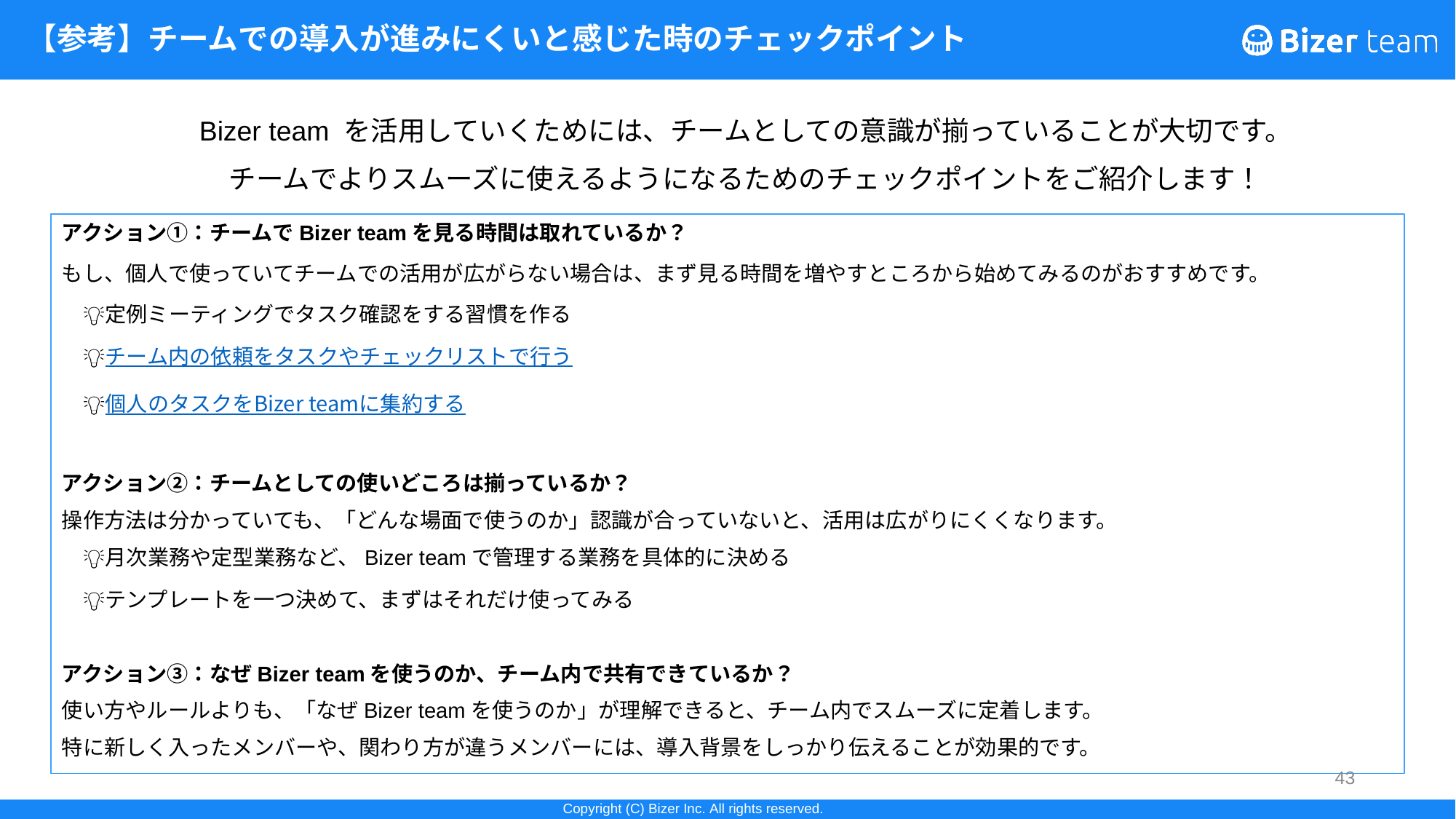

# 【参考】チームでの導入が進みにくいと感じた時のチェックポイント
Bizer team を活用していくためには、チームとしての意識が揃っていることが大切です。
チームでよりスムーズに使えるようになるためのチェックポイントをご紹介します！
アクション①：チームでBizer teamを見る時間は取れているか？
もし、個人で使っていてチームでの活用が広がらない場合は、まず見る時間を増やすところから始めてみるのがおすすめです。
　💡定例ミーティングでタスク確認をする習慣を作る
　💡チーム内の依頼をタスクやチェックリストで行う
　💡個人のタスクをBizer teamに集約する

アクション②：チームとしての使いどころは揃っているか？
操作方法は分かっていても、「どんな場面で使うのか」認識が合っていないと、活用は広がりにくくなります。
　💡月次業務や定型業務など、Bizer teamで管理する業務を具体的に決める
　💡テンプレートを一つ決めて、まずはそれだけ使ってみる

アクション③：なぜBizer teamを使うのか、チーム内で共有できているか？
使い方やルールよりも、「なぜBizer teamを使うのか」が理解できると、チーム内でスムーズに定着します。
特に新しく入ったメンバーや、関わり方が違うメンバーには、導入背景をしっかり伝えることが効果的です。
43
43